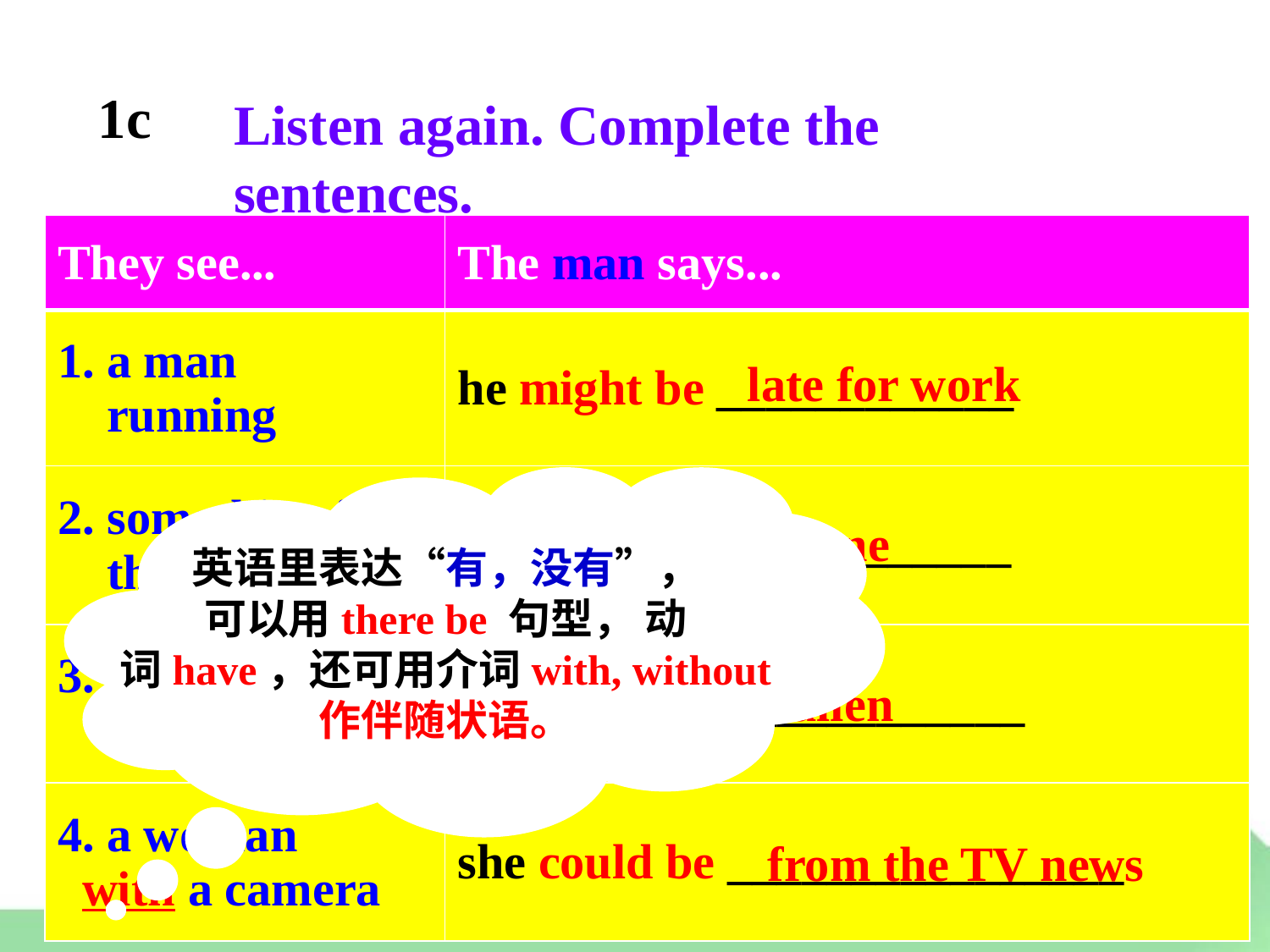

1c
Listen again. Complete the sentences.
| They see... | The man says... |
| --- | --- |
| 1. a man running | he might be \_\_\_\_\_\_\_\_\_\_\_\_ |
| 2. something in the sky | it could be \_\_\_\_\_\_\_\_\_\_\_\_\_ |
| 3. something strange | it must be \_\_\_\_\_\_\_\_\_\_\_\_\_\_ |
| 4. a woman with a camera | she could be \_\_\_\_\_\_\_\_\_\_\_\_\_\_\_\_ |
late for work
英语里表达“有，没有”，
可以用there be 句型， 动
词have，还可用介词with, without
作伴随状语。
a plane
an alien
from the TV news